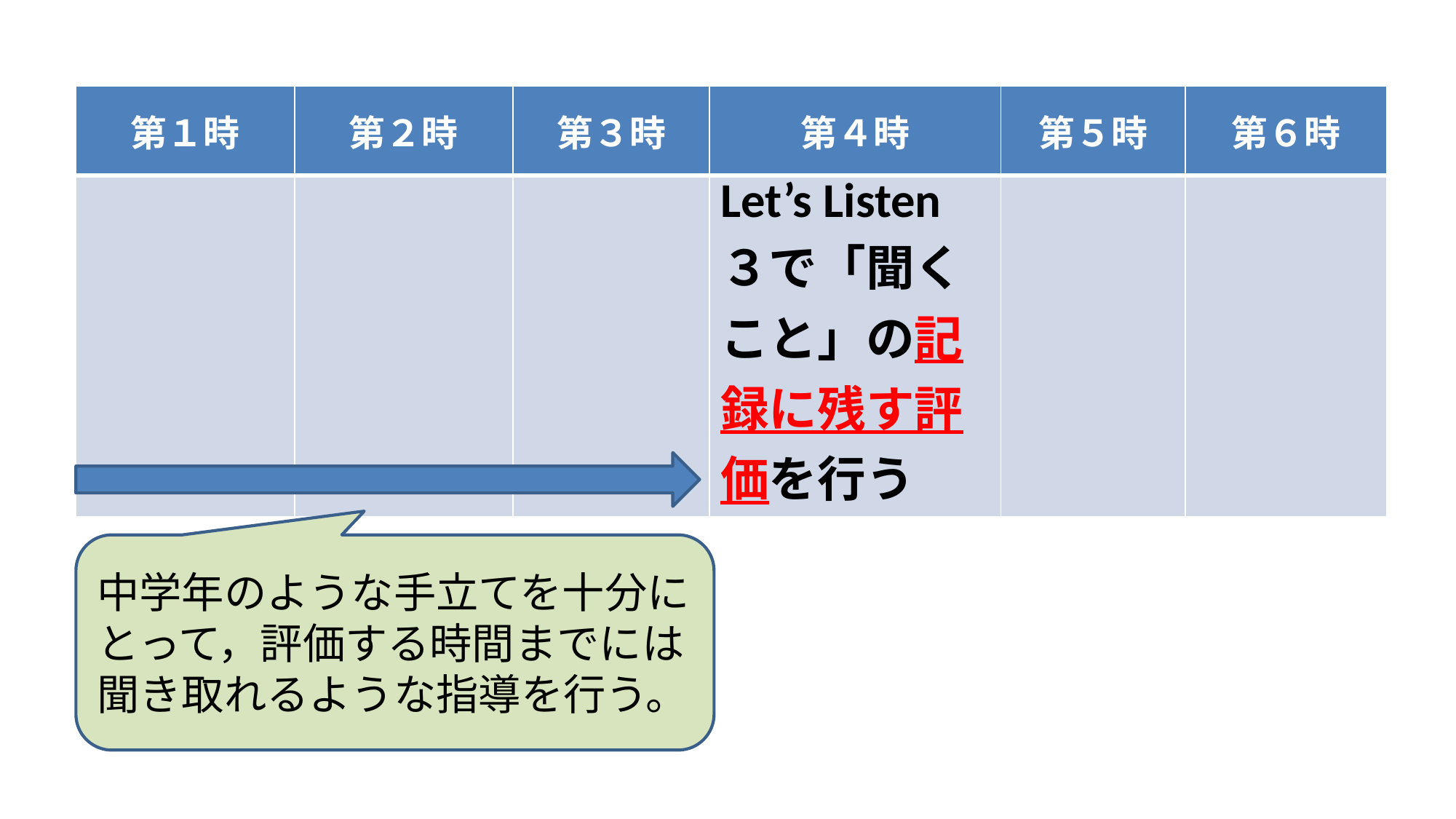

| 第１時 | 第２時 | 第３時 | 第４時 | 第５時 | 第６時 |
| --- | --- | --- | --- | --- | --- |
|  |  |  | Let’s Listen３で「聞くこと」の記録に残す評価を行う |  |  |

中学年のような手立てを十分にとって，評価する時間までには聞き取れるような指導を行う。